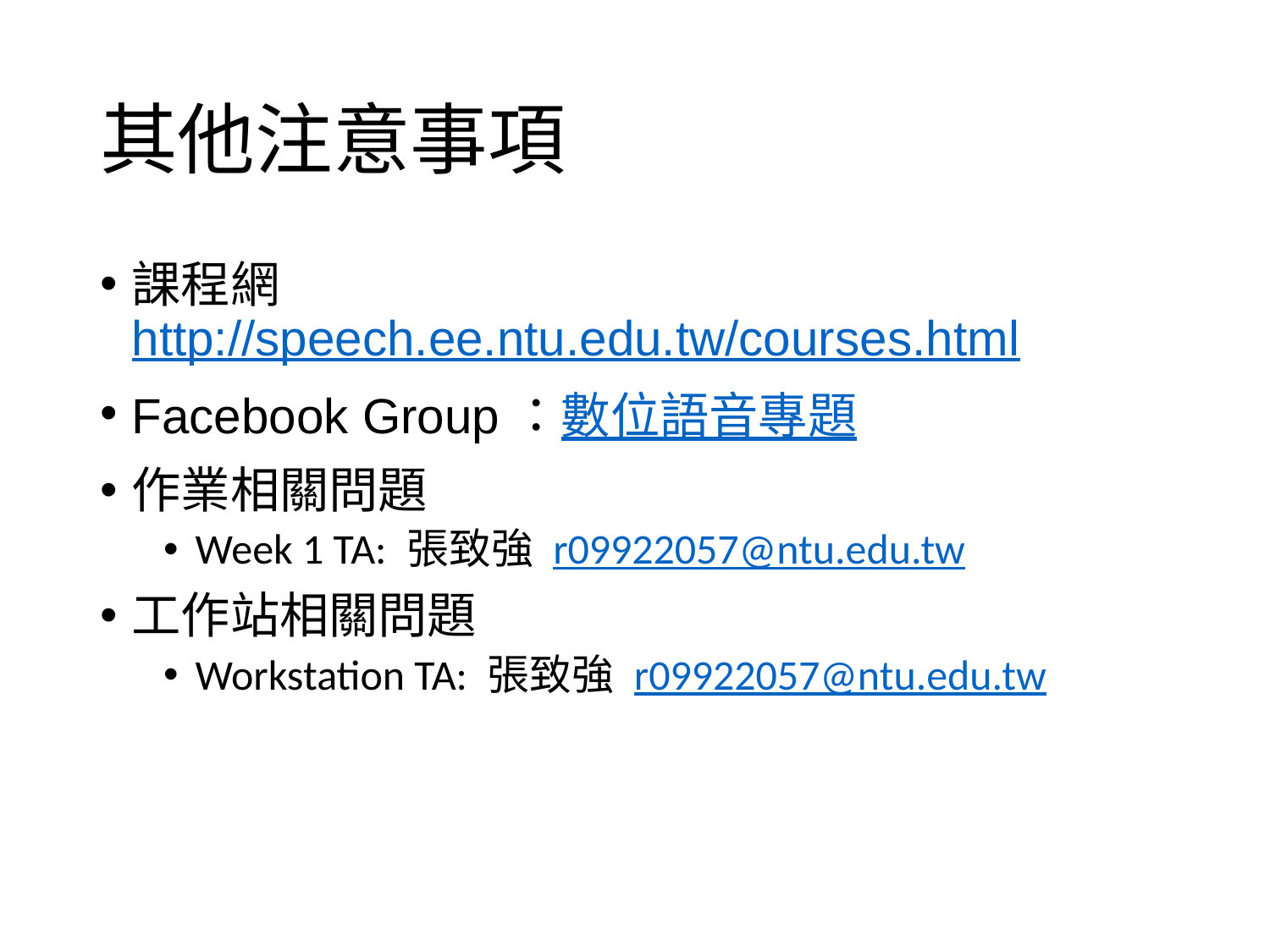

# 其他注意事項
課程網 http://speech.ee.ntu.edu.tw/courses.html
Facebook Group：數位語音專題
作業相關問題
Week 1 TA: 張致強 r09922057@ntu.edu.tw
工作站相關問題
Workstation TA: 張致強 r09922057@ntu.edu.tw